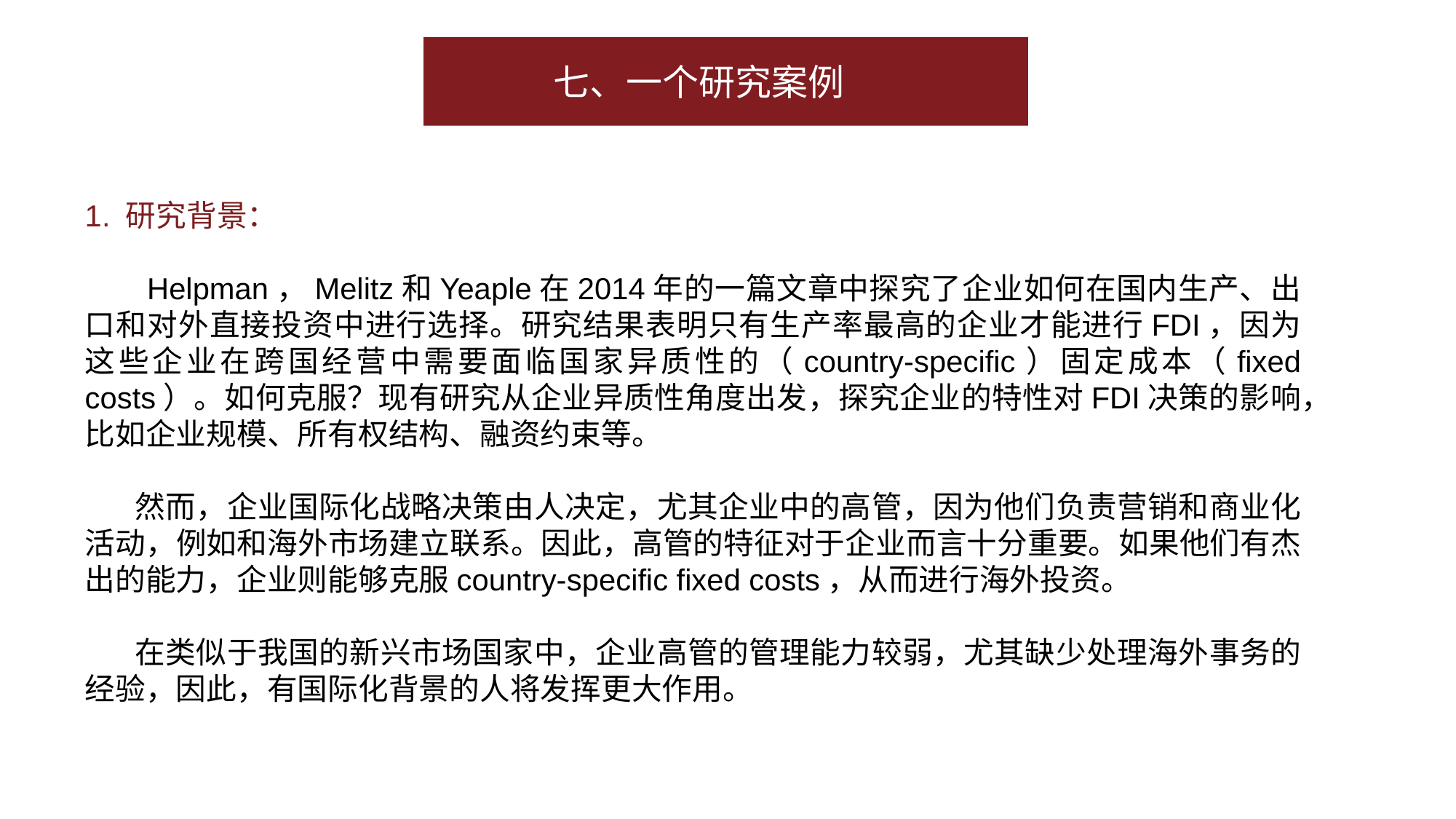

七、一个研究案例
1. 研究背景：

       Helpman，Melitz和Yeaple在2014年的一篇文章中探究了企业如何在国内生产、出口和对外直接投资中进行选择。研究结果表明只有生产率最高的企业才能进行FDI，因为这些企业在跨国经营中需要面临国家异质性的（country-specific）固定成本（fixed costs）。如何克服？现有研究从企业异质性角度出发，探究企业的特性对FDI决策的影响，比如企业规模、所有权结构、融资约束等。

      然而，企业国际化战略决策由人决定，尤其企业中的高管，因为他们负责营销和商业化活动，例如和海外市场建立联系。因此，高管的特征对于企业而言十分重要。如果他们有杰出的能力，企业则能够克服country-specific fixed costs，从而进行海外投资。

      在类似于我国的新兴市场国家中，企业高管的管理能力较弱，尤其缺少处理海外事务的经验，因此，有国际化背景的人将发挥更大作用。